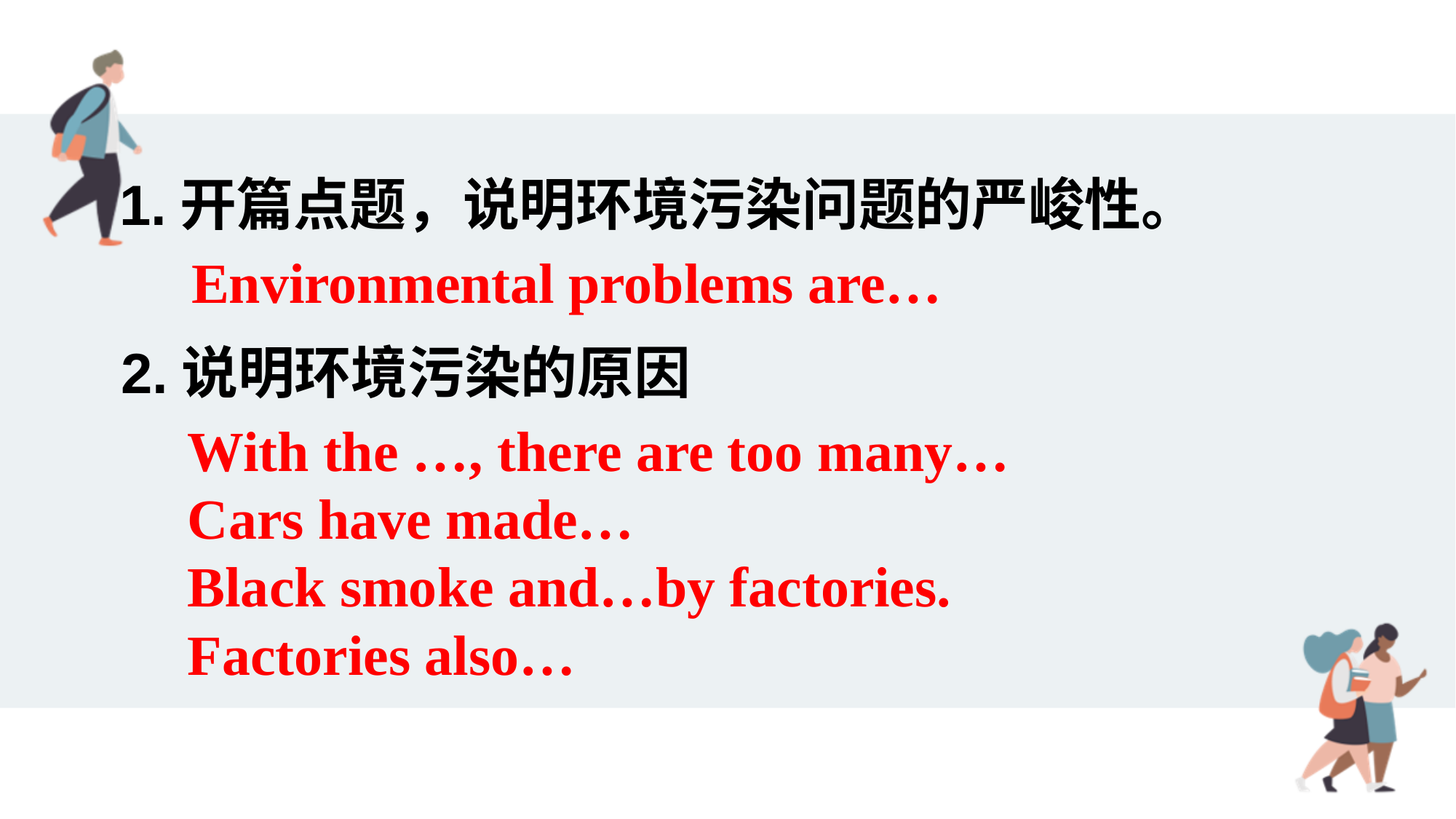

1.开篇点题，说明环境污染问题的严峻性。
Environmental problems are…
2.说明环境污染的原因
With the …, there are too many…
Cars have made…
Black smoke and…by factories.
Factories also…